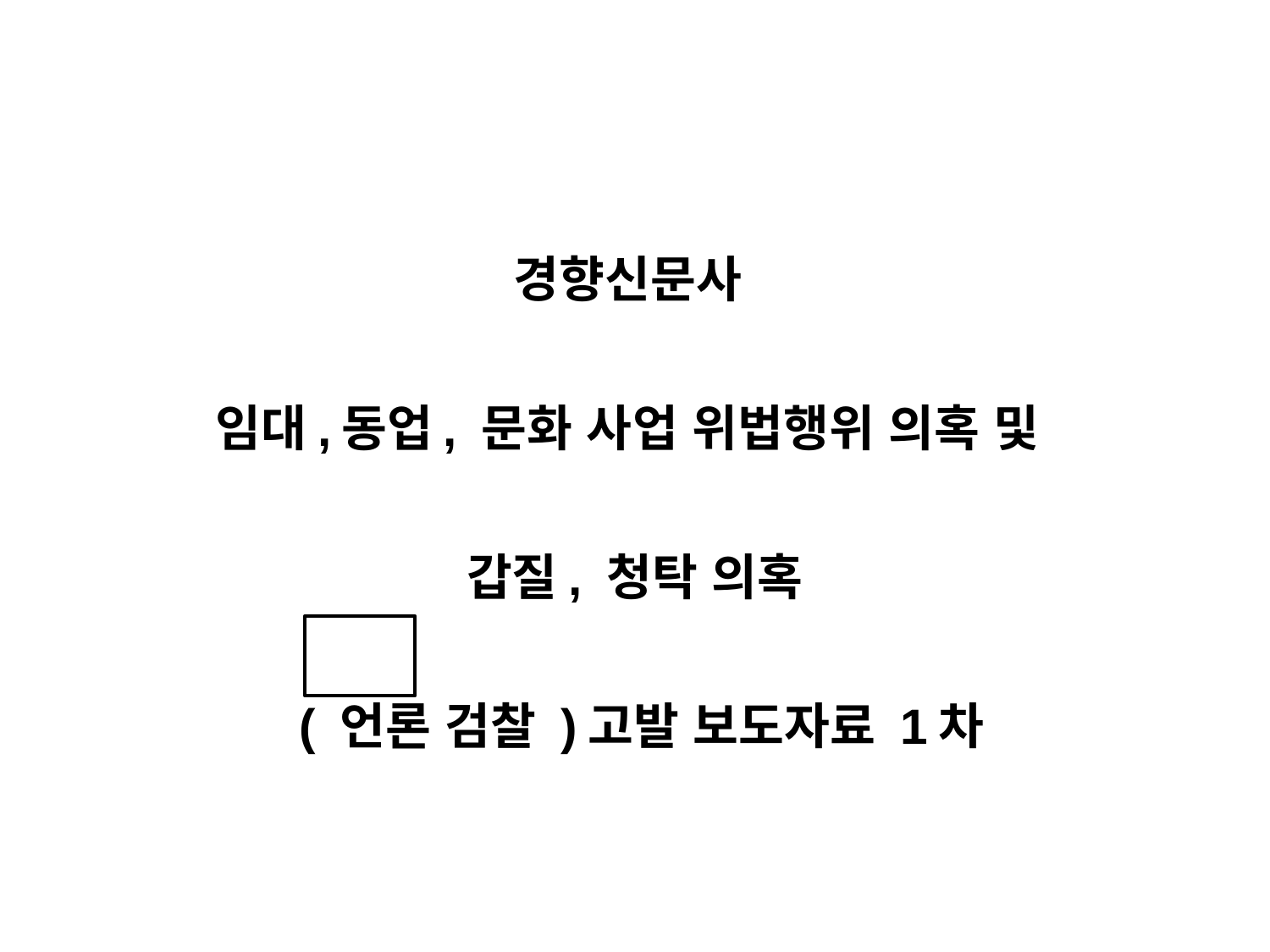

경향신문사
임대,동업, 문화 사업 위법행위 의혹 및
갑질, 청탁 의혹
 ( 언론 검찰 )고발 보도자료 1차